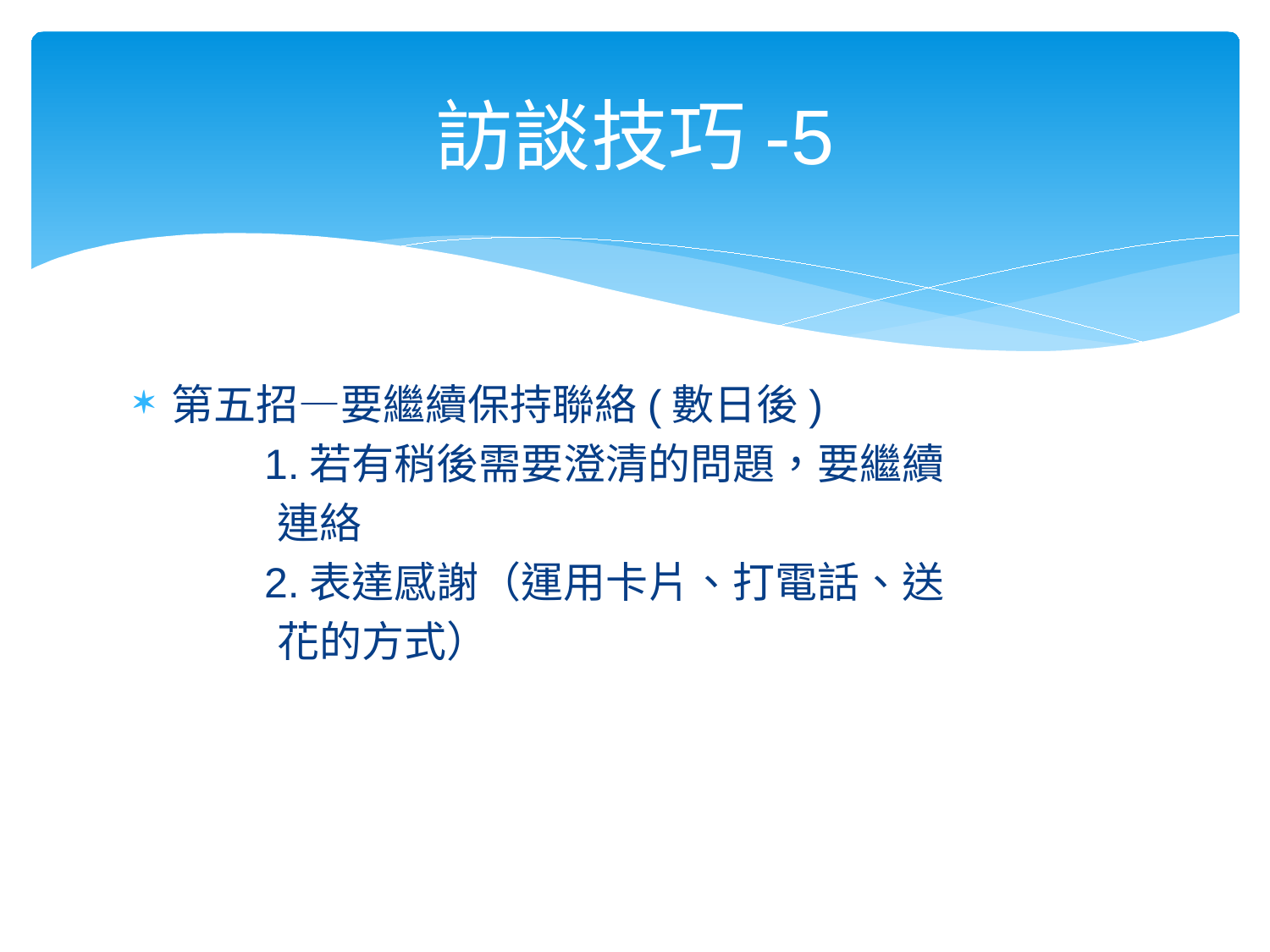

# 訪談技巧-5
第五招—要繼續保持聯絡(數日後)
           1.若有稍後需要澄清的問題，要繼續
              連絡
           2.表達感謝（運用卡片、打電話、送
              花的方式）